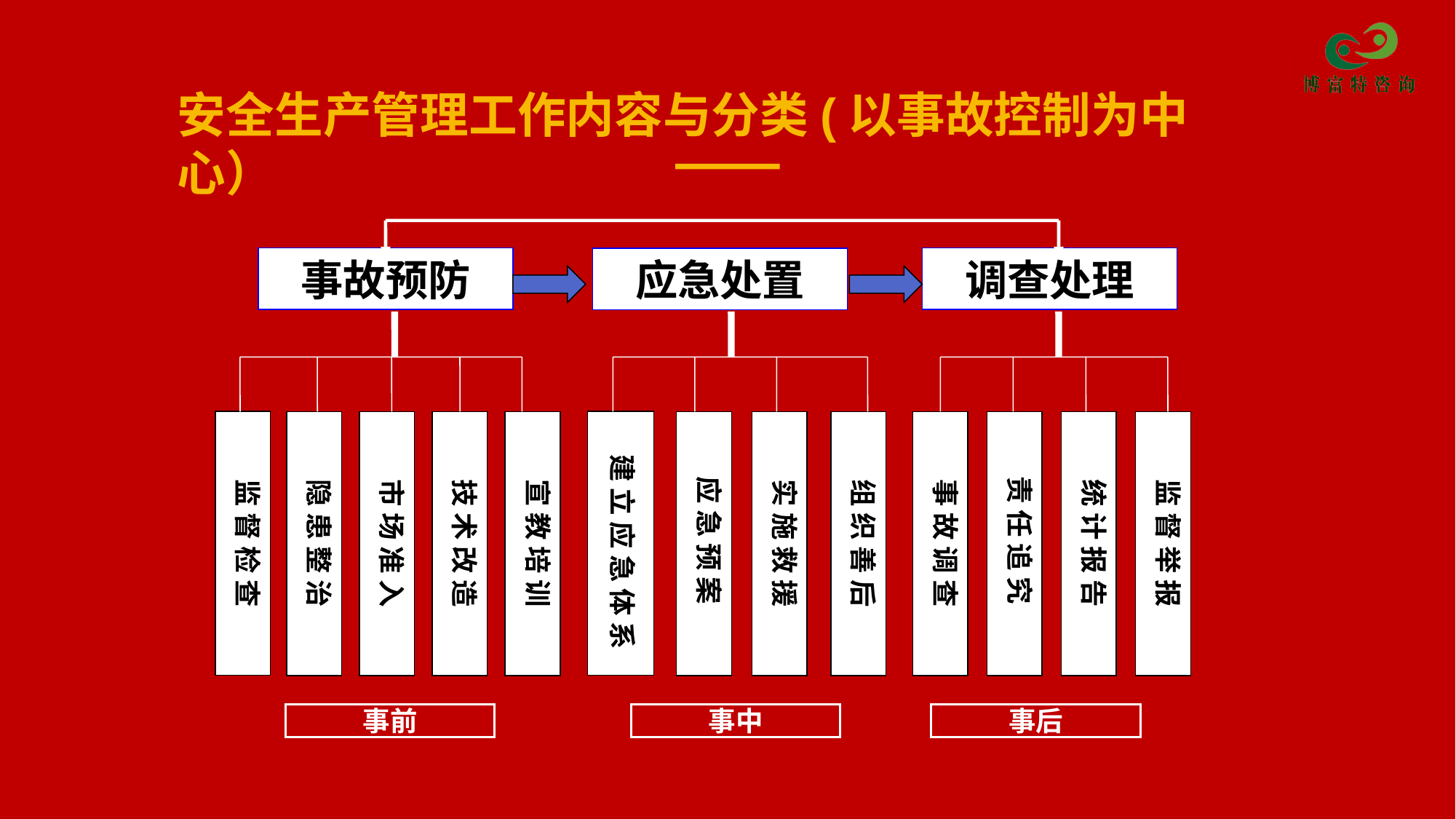

安全生产管理工作内容与分类(以事故控制为中心）

事故预防
调查处理
应急处置

监 督 检 查
 建 立 应 急 体 系
隐 患 整 治
市 场 准 入
技 术 改 造
宣 教 培 训
应 急 预 案
实 施 救 援
组 织 善 后
事 故 调 查
责 任 追 究
统 计 报 告
监 督 举 报
事前
事中
事后